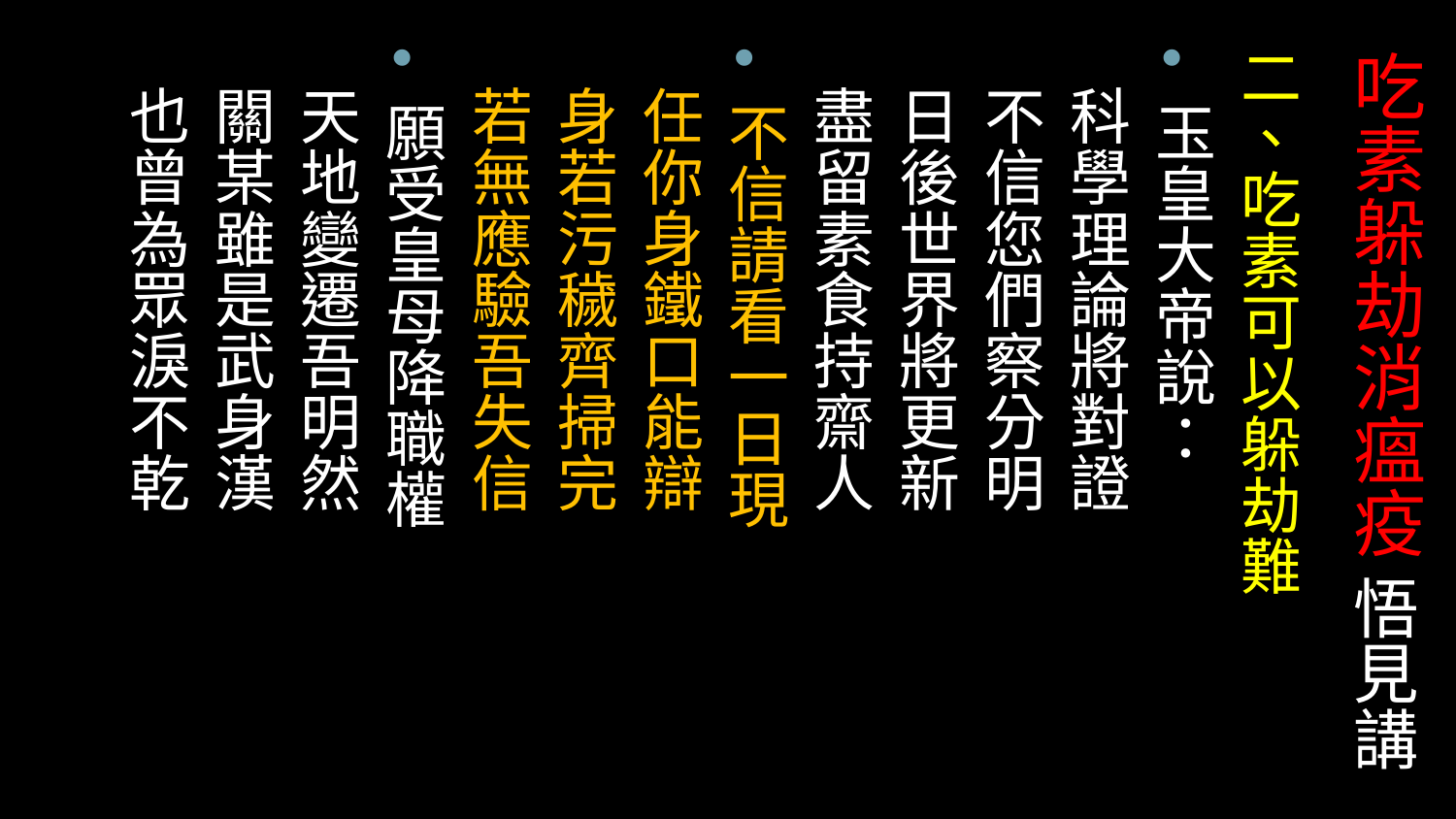

二、吃素可以躲劫難
玉皇大帝說：
  科學理論將對證
  不信您們察分明
  日後世界將更新
  盡留素食持齋人
不信請看一日現
  任你身鐵口能辯
  身若污穢齊掃完
  若無應驗吾失信
願受皇母降職權
  天地變遷吾明然
  關某雖是武身漢
  也曾為眾淚不乾

# 吃素躲劫消瘟疫 悟見講